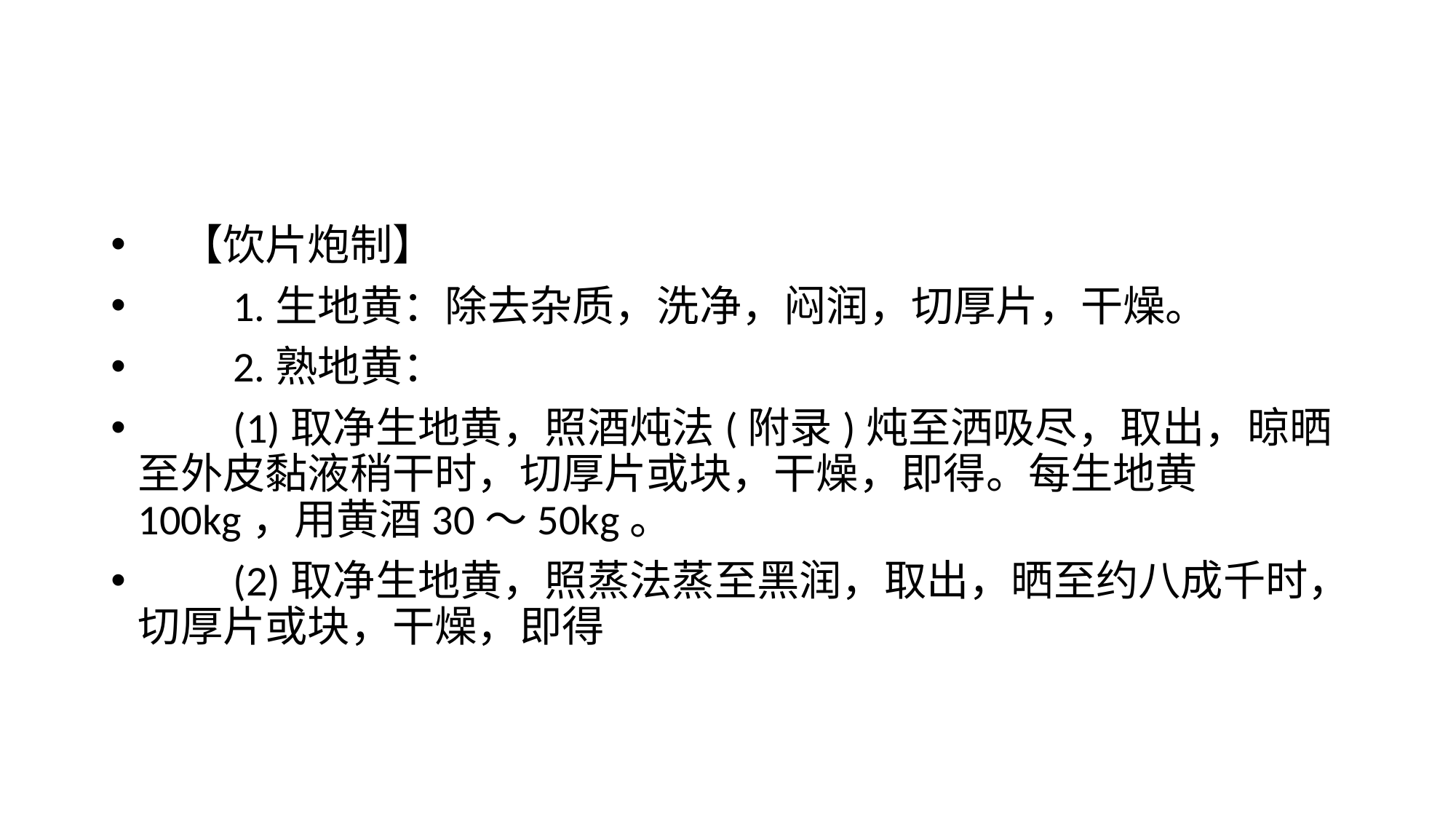

#
　【饮片炮制】
　　1.生地黄：除去杂质，洗净，闷润，切厚片，干燥。
　　2.熟地黄：
　　(1)取净生地黄，照酒炖法(附录)炖至洒吸尽，取出，晾晒至外皮黏液稍干时，切厚片或块，干燥，即得。每生地黄100kg，用黄酒30～50kg。
　　(2)取净生地黄，照蒸法蒸至黑润，取出，晒至约八成千时，切厚片或块，干燥，即得